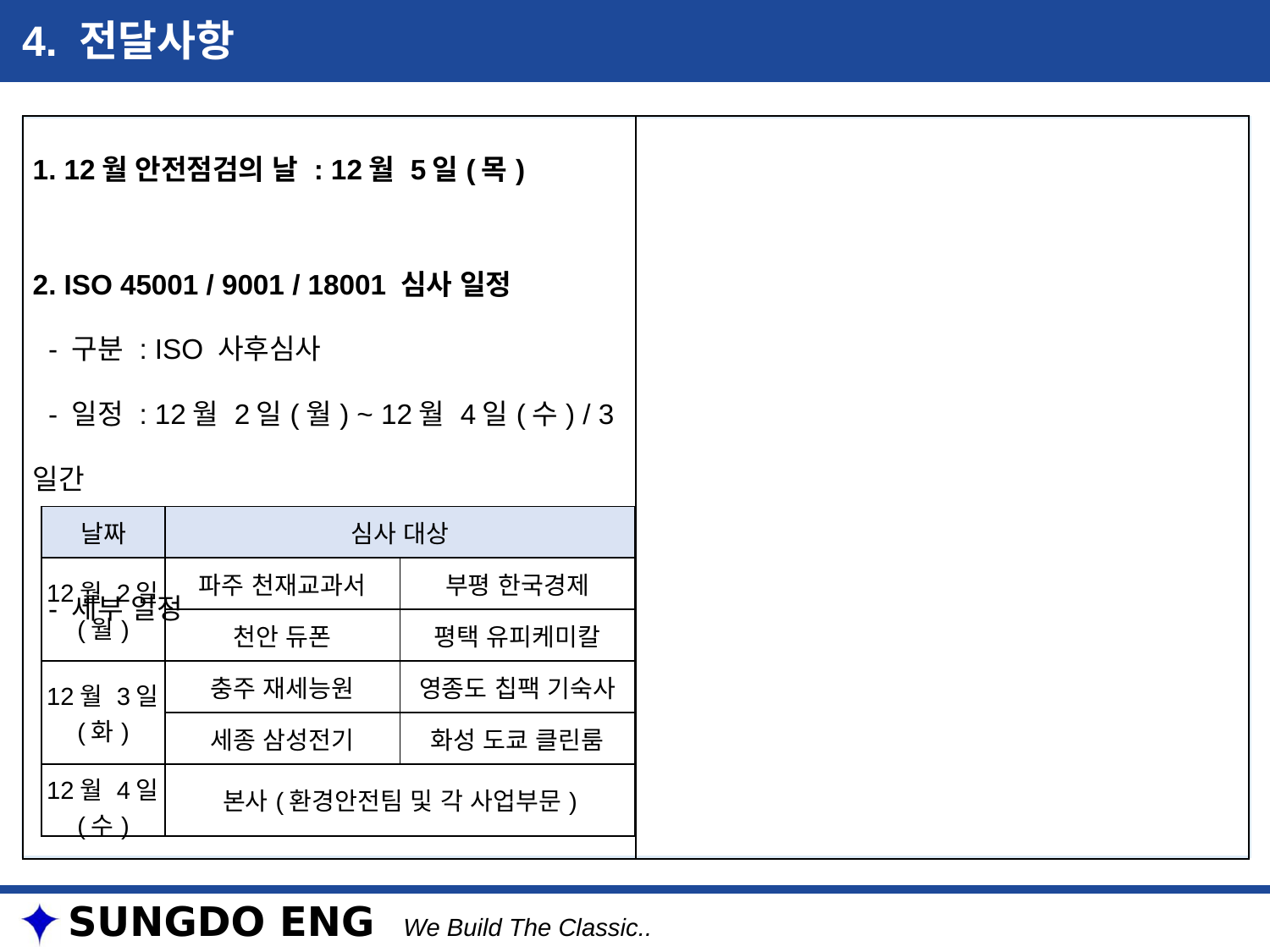

4. 전달사항
| 1. 12월 안전점검의 날 : 12월 5일(목) 2. ISO 45001 / 9001 / 18001 심사 일정 - 구분 : ISO 사후심사 - 일정 : 12월 2일(월) ~ 12월 4일(수) / 3일간 - 대상 : 본사 및 현장 8개소 - 세부 일정 |  |
| --- | --- |
| 날짜 | 심사 대상 |  |
| --- | --- | --- |
| 12월 2일(월) | 파주 천재교과서 | 부평 한국경제 |
|  | 천안 듀폰 | 평택 유피케미칼 |
| 12월 3일(화) | 충주 재세능원 | 영종도 칩팩 기숙사 |
|  | 세종 삼성전기 | 화성 도쿄 클린룸 |
| 12월 4일(수) | 본사(환경안전팀 및 각 사업부문) |  |